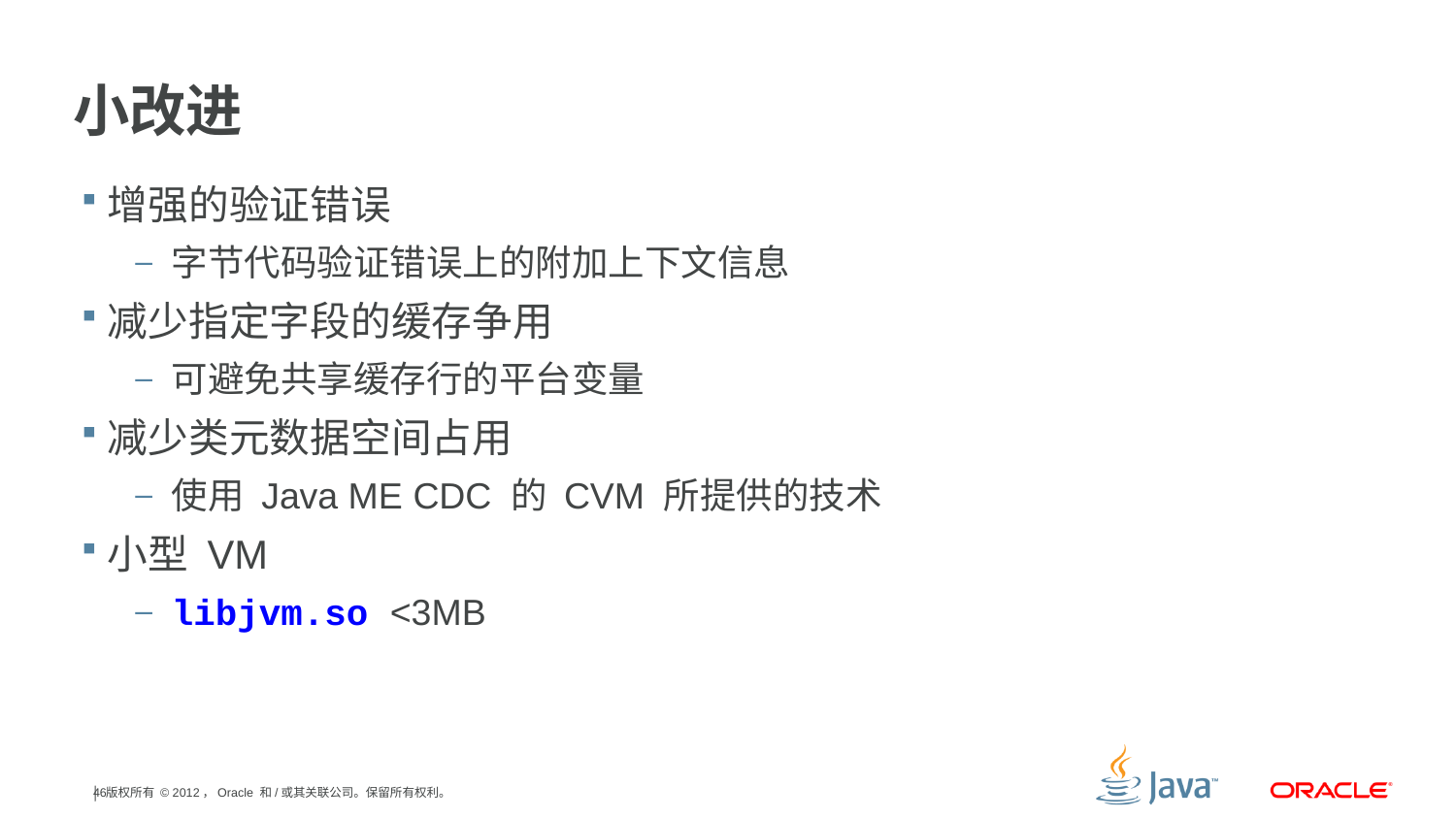

# 小改进
增强的验证错误
字节代码验证错误上的附加上下文信息
减少指定字段的缓存争用
可避免共享缓存行的平台变量
减少类元数据空间占用
使用 Java ME CDC 的 CVM 所提供的技术
小型 VM
libjvm.so <3MB